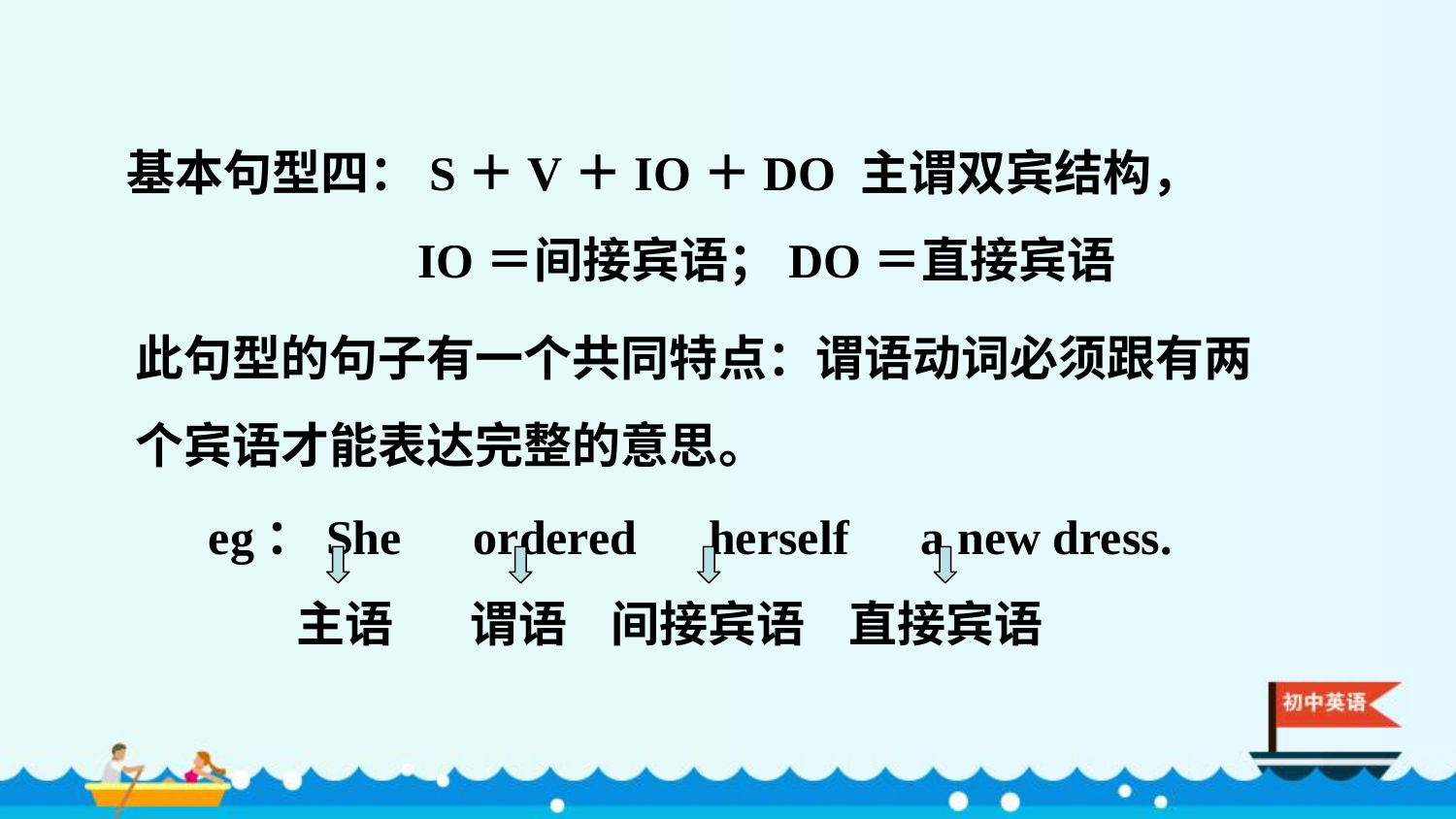

基本句型四：S＋V＋IO＋DO 主谓双宾结构，
                        IO＝间接宾语；DO＝直接宾语
此句型的句子有一个共同特点：谓语动词必须跟有两个宾语才能表达完整的意思。
eg：She　ordered　herself　a new dress.
       主语       谓语    间接宾语    直接宾语